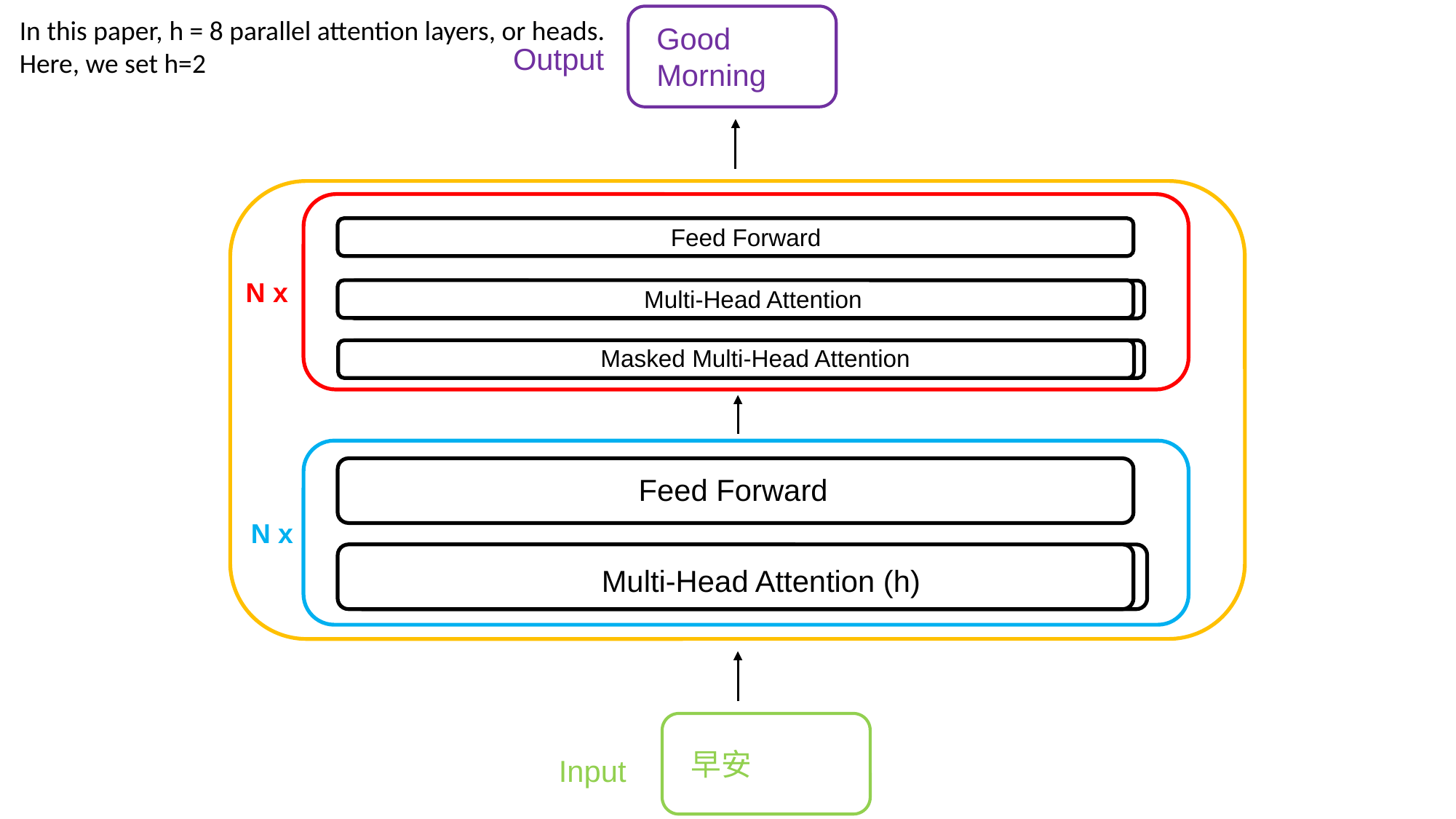

Good
Morning
Output
In this paper, h = 8 parallel attention layers, or heads.
Here, we set h=2

Feed Forward

N x
Multi-Head Attention

Masked Multi-Head Attention

Feed Forward
N x

Multi-Head Attention (h)

早安
Input